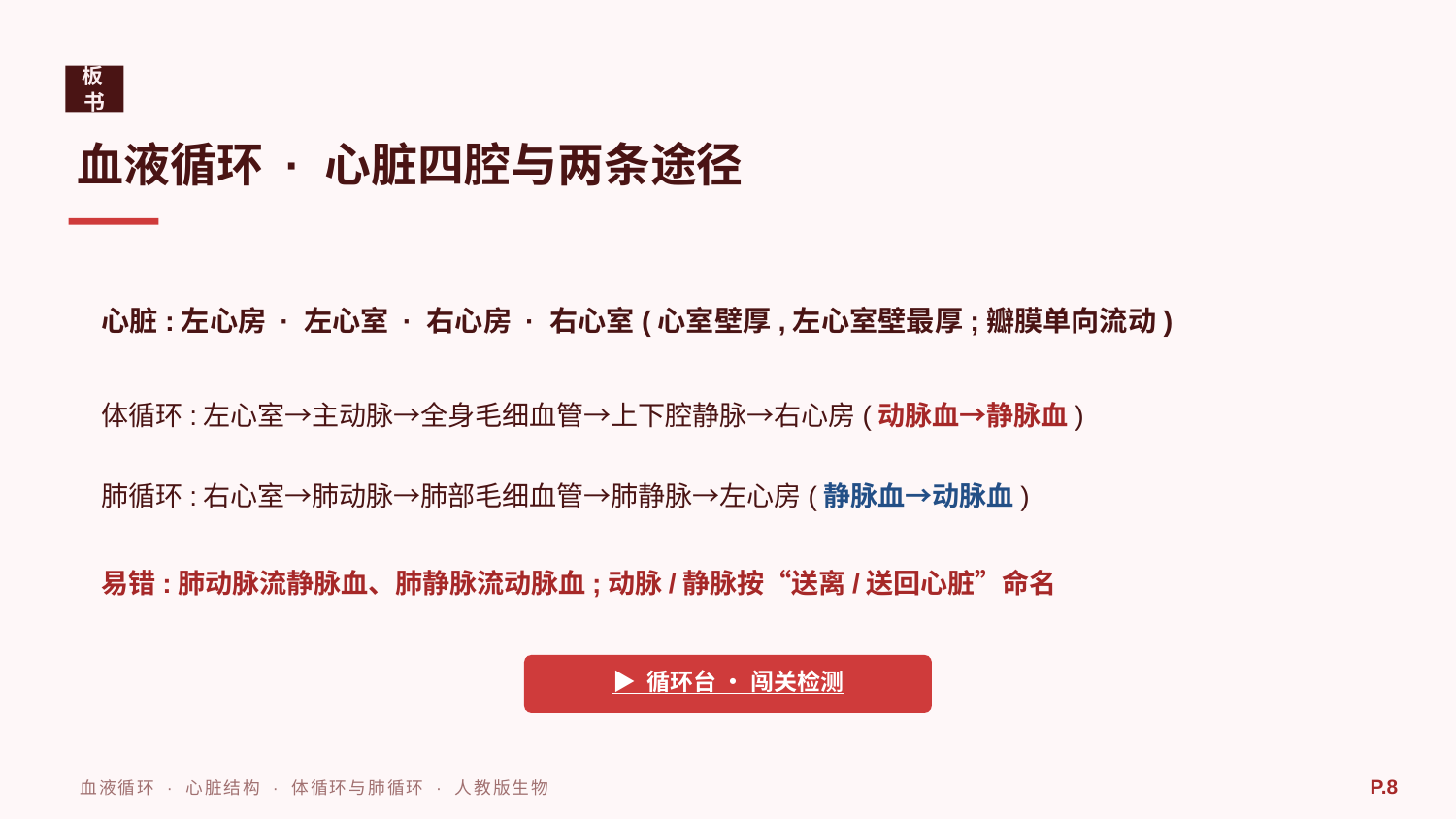

板书

血液循环 · 心脏四腔与两条途径

心脏:左心房 · 左心室 · 右心房 · 右心室(心室壁厚,左心室壁最厚;瓣膜单向流动)
体循环:左心室→主动脉→全身毛细血管→上下腔静脉→右心房(动脉血→静脉血)
肺循环:右心室→肺动脉→肺部毛细血管→肺静脉→左心房(静脉血→动脉血)
易错:肺动脉流静脉血、肺静脉流动脉血;动脉/静脉按“送离/送回心脏”命名
▶  循环台 · 闯关检测

P.8
血液循环 · 心脏结构 · 体循环与肺循环 · 人教版生物